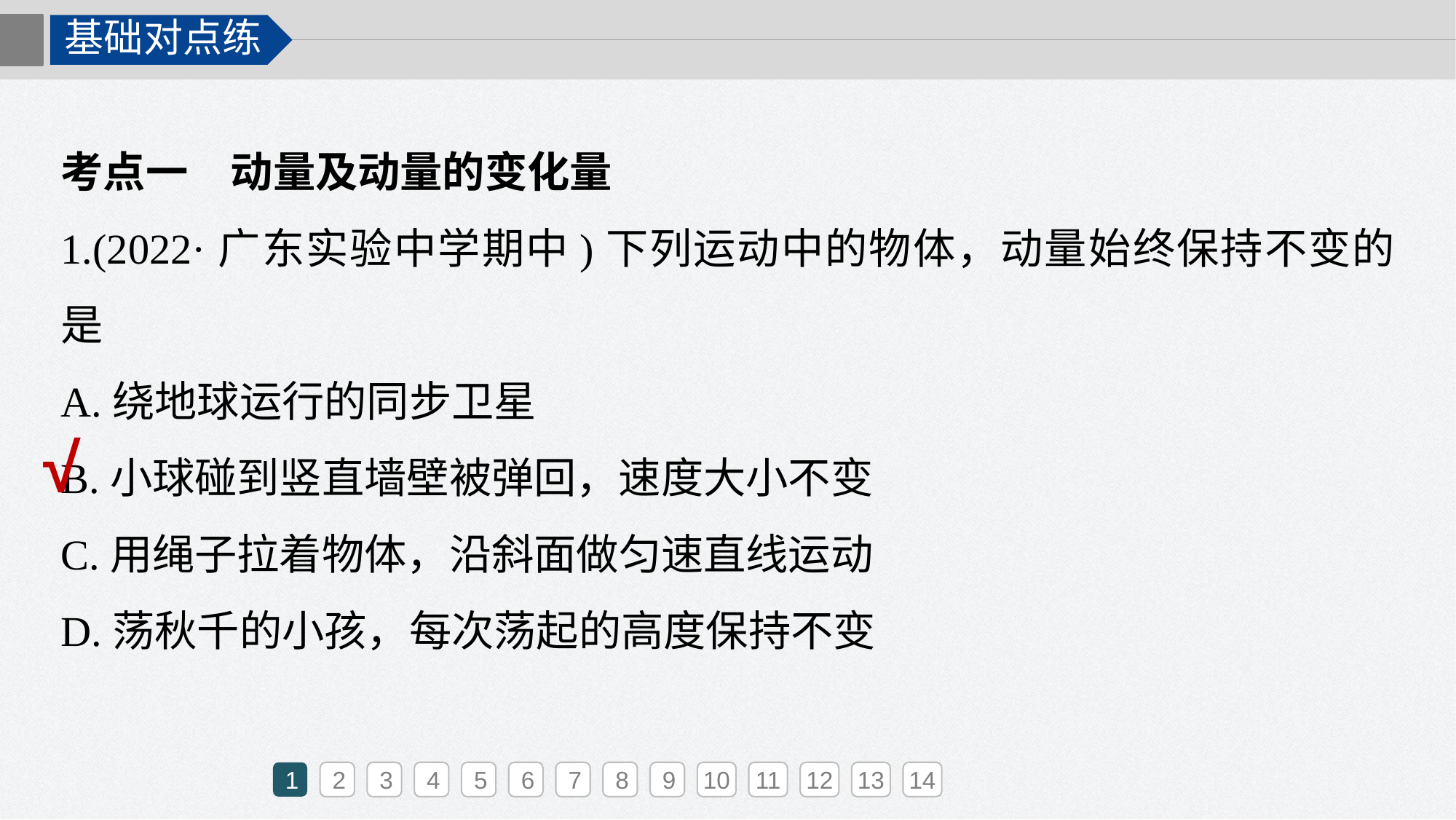

基础对点练

考点一　动量及动量的变化量
1.(2022·广东实验中学期中)下列运动中的物体，动量始终保持不变的是
A.绕地球运行的同步卫星
B.小球碰到竖直墙壁被弹回，速度大小不变
C.用绳子拉着物体，沿斜面做匀速直线运动
D.荡秋千的小孩，每次荡起的高度保持不变
√
1
2
3
4
5
6
7
8
9
10
11
12
13
14